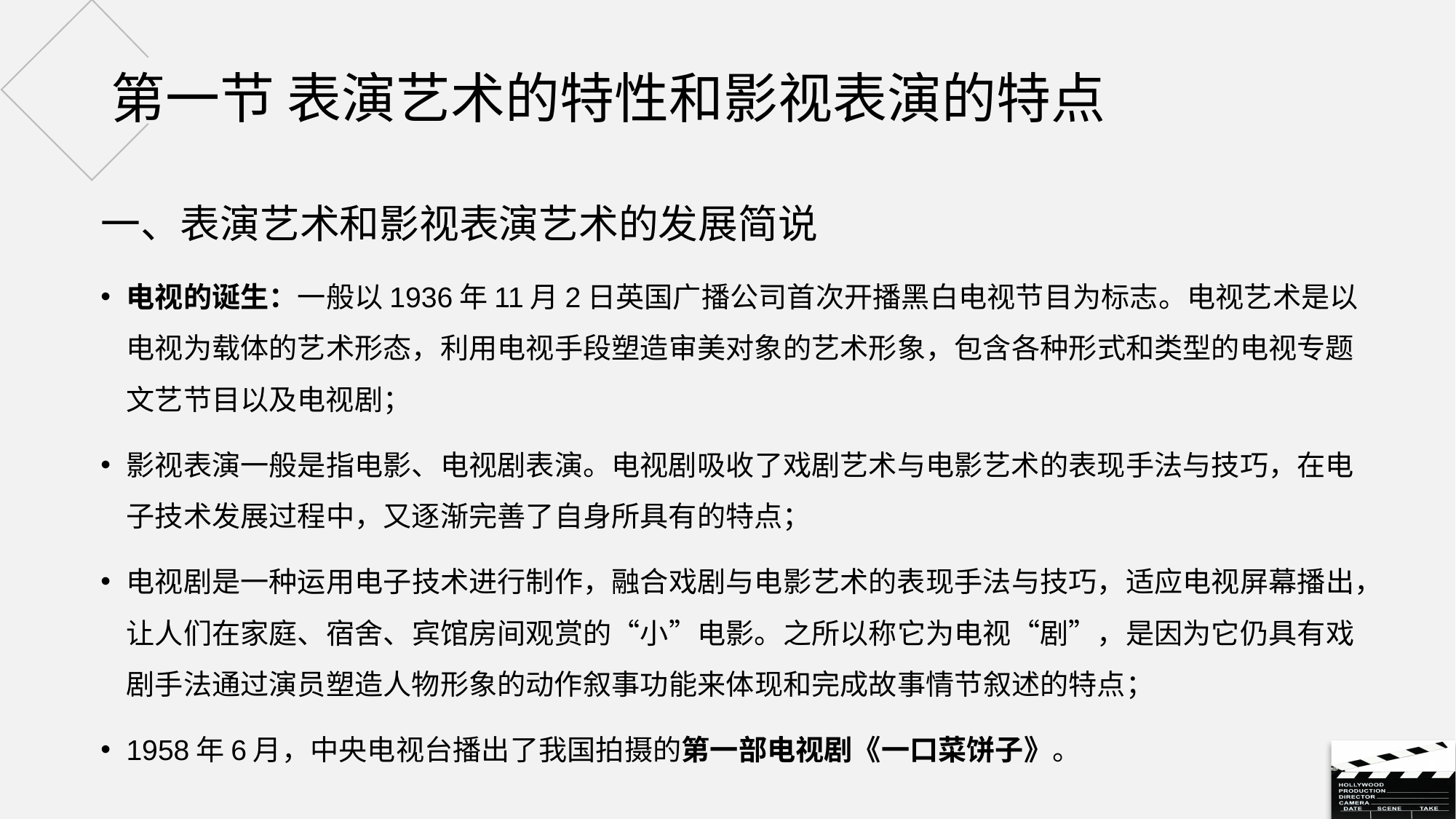

# 第一节 表演艺术的特性和影视表演的特点
一、表演艺术和影视表演艺术的发展简说
电视的诞生：一般以1936年11月2日英国广播公司首次开播黑白电视节目为标志。电视艺术是以电视为载体的艺术形态，利用电视手段塑造审美对象的艺术形象，包含各种形式和类型的电视专题文艺节目以及电视剧；
影视表演一般是指电影、电视剧表演。电视剧吸收了戏剧艺术与电影艺术的表现手法与技巧，在电子技术发展过程中，又逐渐完善了自身所具有的特点；
电视剧是一种运用电子技术进行制作，融合戏剧与电影艺术的表现手法与技巧，适应电视屏幕播出，让人们在家庭、宿舍、宾馆房间观赏的“小”电影。之所以称它为电视“剧”，是因为它仍具有戏剧手法通过演员塑造人物形象的动作叙事功能来体现和完成故事情节叙述的特点；
1958年6月，中央电视台播出了我国拍摄的第一部电视剧《一口菜饼子》。